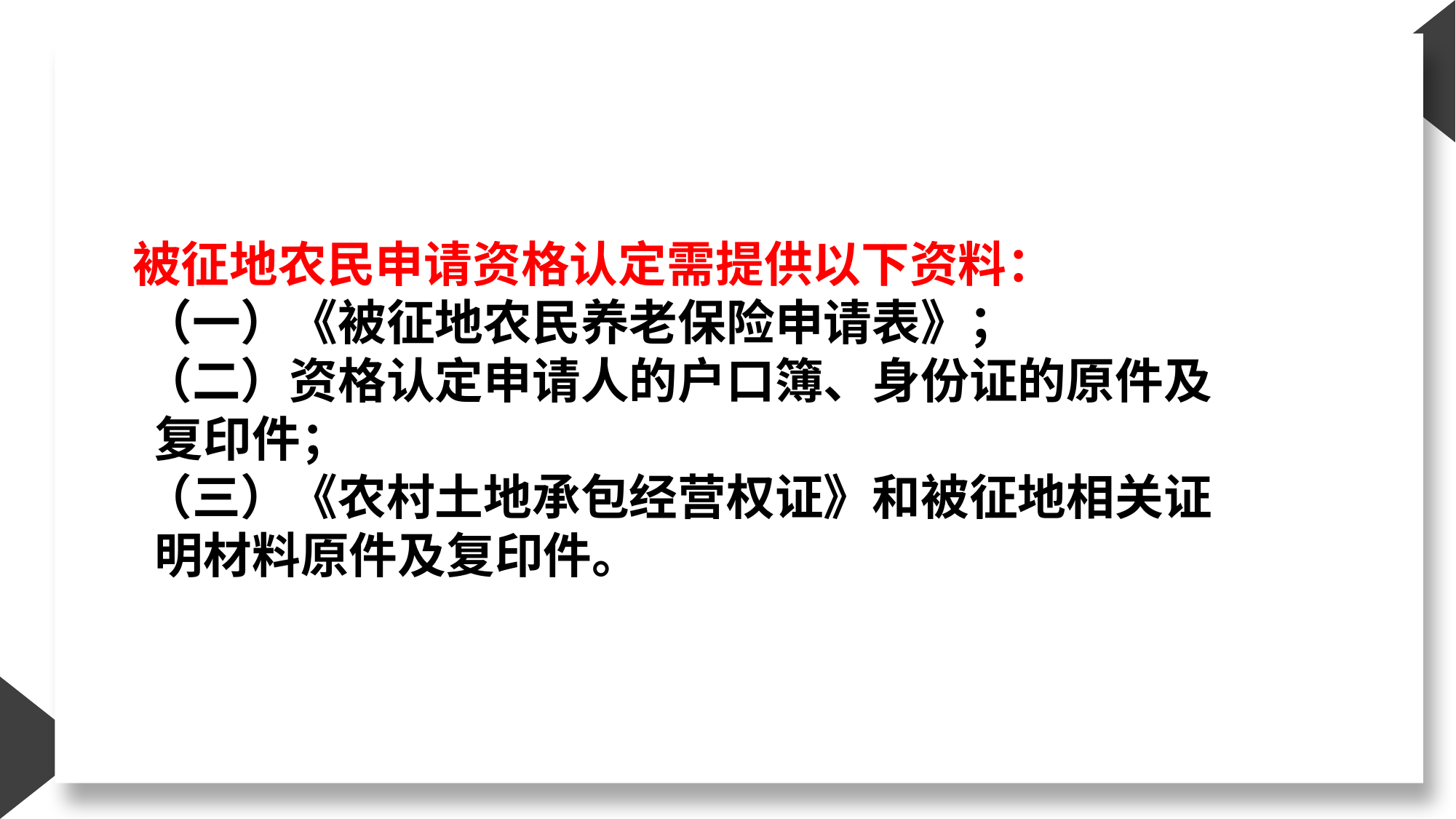

被征地农民申请资格认定需提供以下资料：
      （一）《被征地农民养老保险申请表》；
      （二）资格认定申请人的户口簿、身份证的原件及
       复印件；
      （三）《农村土地承包经营权证》和被征地相关证
       明材料原件及复印件。
#